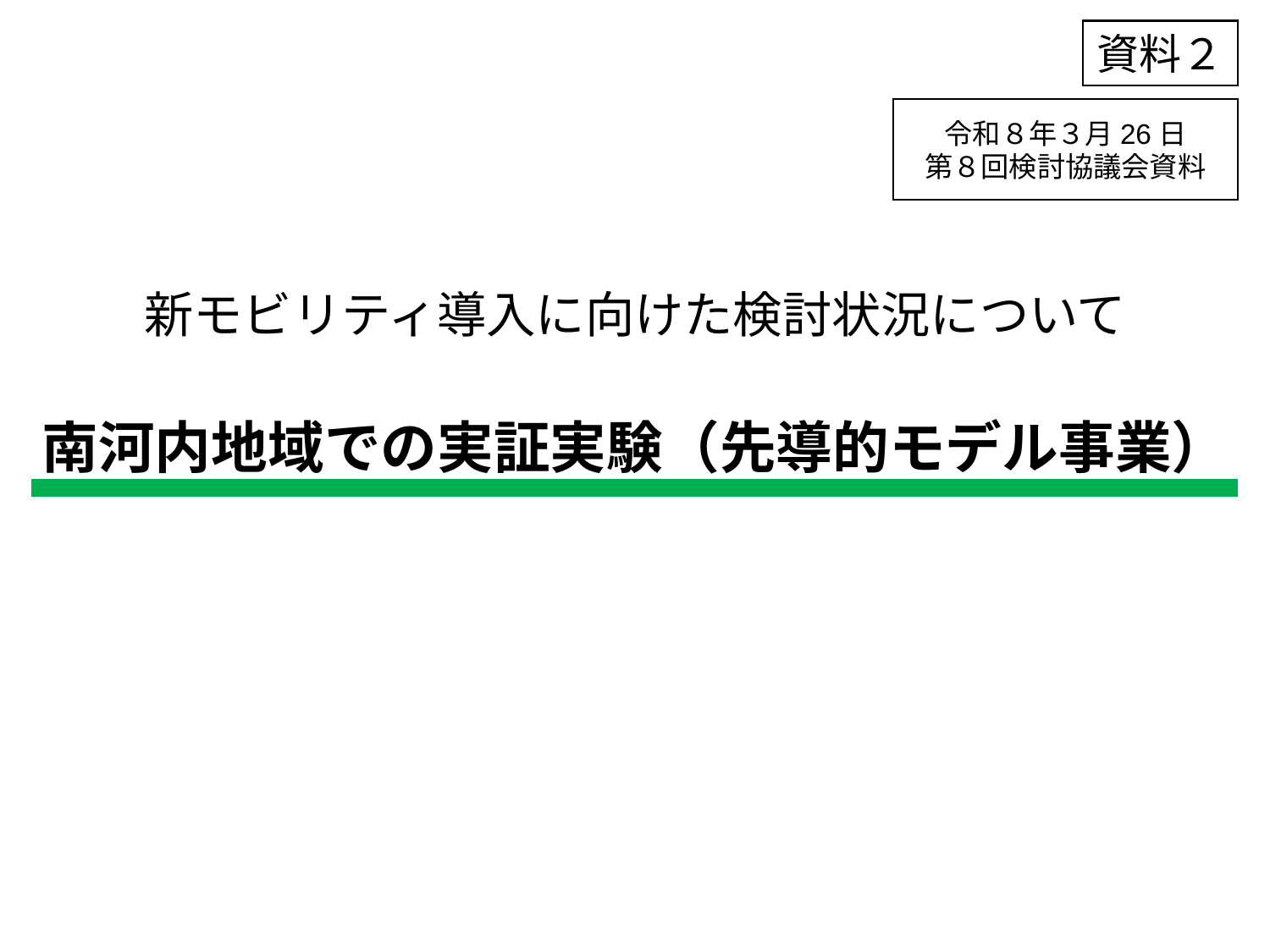

資料２
令和８年３月26日
第８回検討協議会資料
# 新モビリティ導入に向けた検討状況について 南河内地域での実証実験（先導的モデル事業）